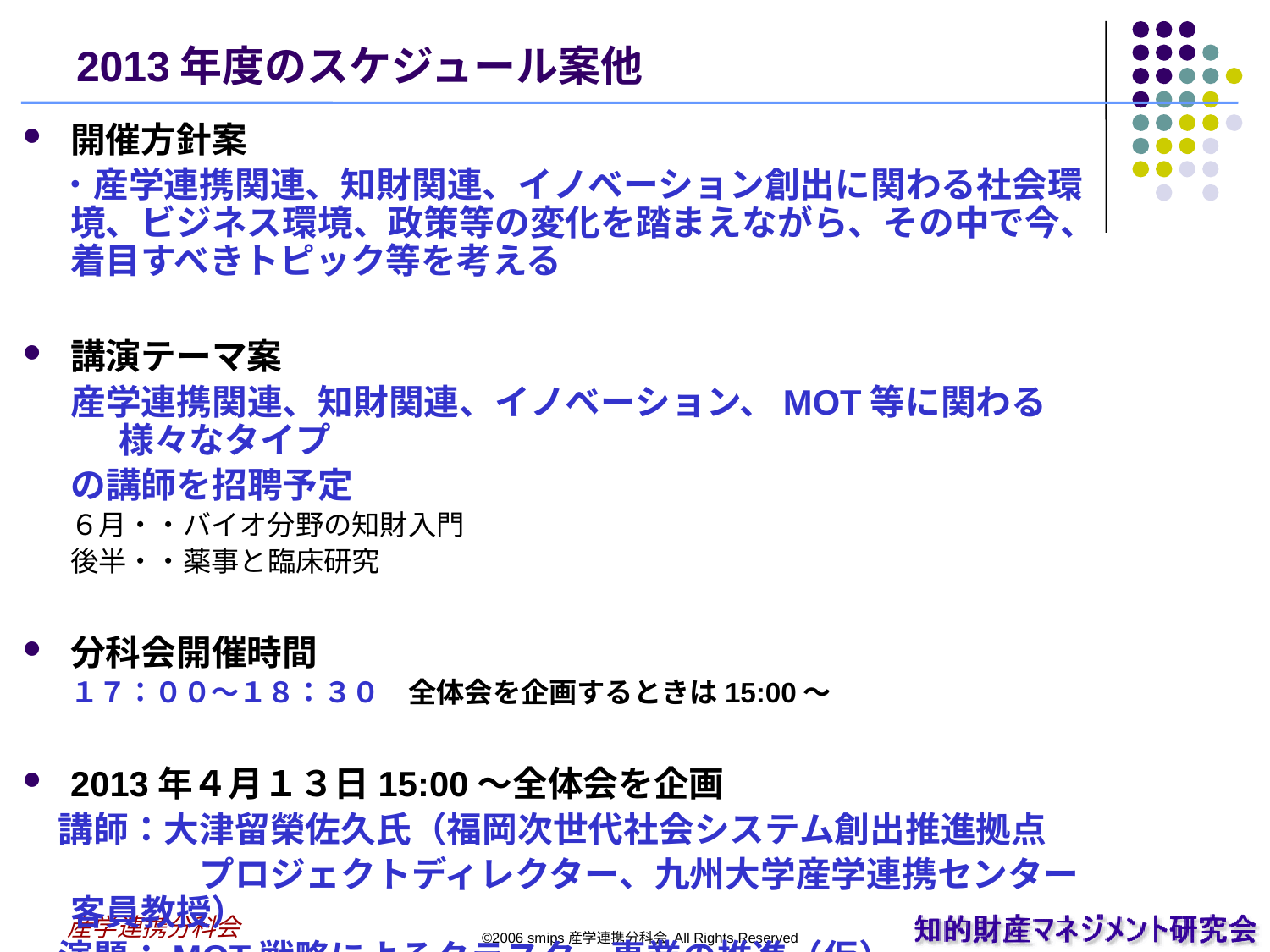

2013年度のスケジュール案他
開催方針案
　・産学連携関連、知財関連、イノベーション創出に関わる社会環境、ビジネス環境、政策等の変化を踏まえながら、その中で今、着目すべきトピック等を考える

講演テーマ案
産学連携関連、知財関連、イノベーション、MOT等に関わる様々なタイプ
の講師を招聘予定
６月・・バイオ分野の知財入門
後半・・薬事と臨床研究

分科会開催時間
１７：００～１８：３０　全体会を企画するときは15:00〜

2013年４月１３日15:00〜全体会を企画
　講師：大津留榮佐久氏（福岡次世代社会システム創出推進拠点
　　　　　プロジェクトディレクター、九州大学産学連携センター客員教授）
　演題：MOT戦略によるクラスター事業の推進（仮）